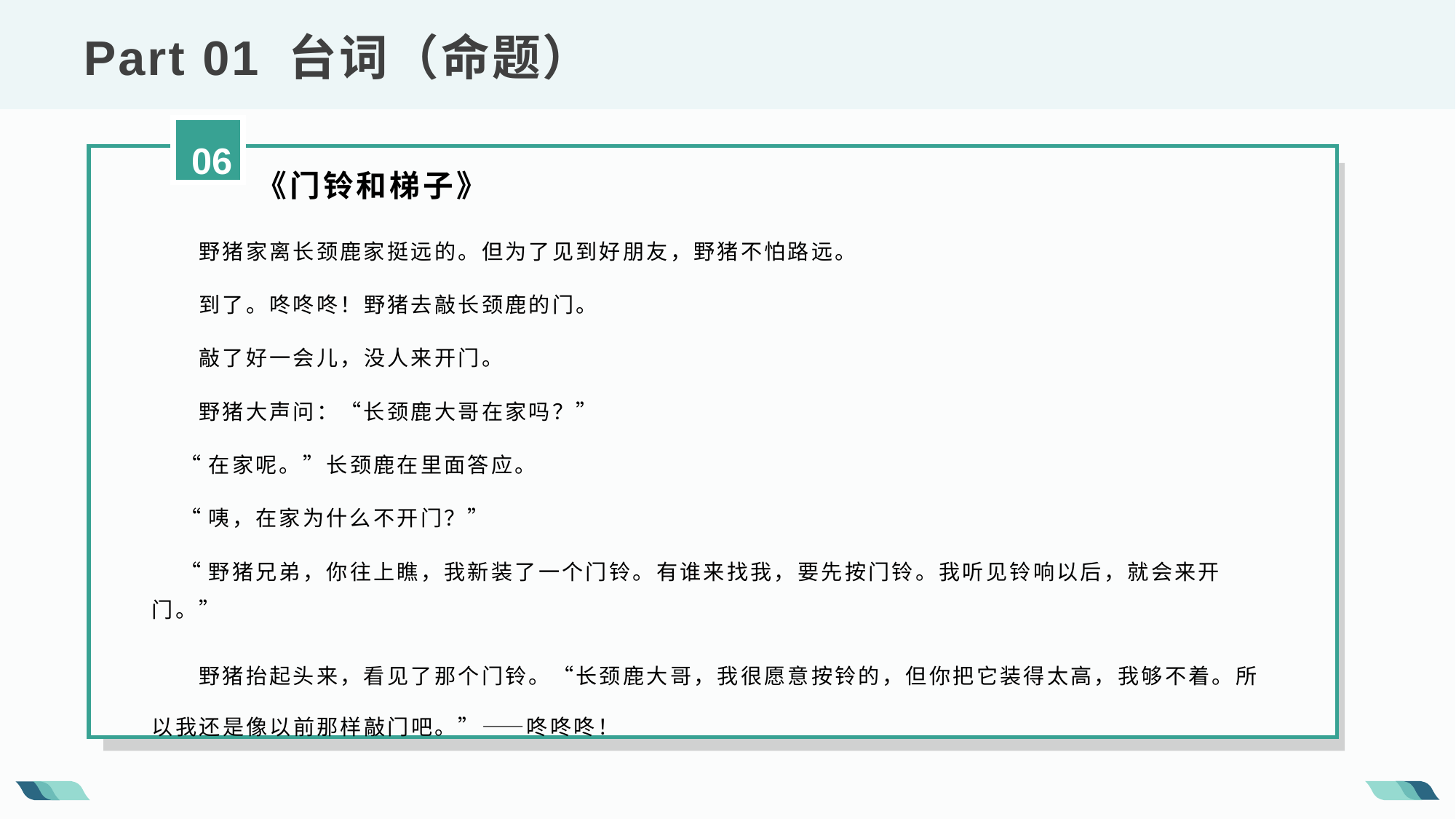

Part 01 台词（命题）

06
《门铃和梯子》

      野猪家离长颈鹿家挺远的。但为了见到好朋友，野猪不怕路远。
      到了。咚咚咚！野猪去敲长颈鹿的门。
      敲了好一会儿，没人来开门。
      野猪大声问：“长颈鹿大哥在家吗？”
    “在家呢。”长颈鹿在里面答应。
    “咦，在家为什么不开门？”
    “野猪兄弟，你往上瞧，我新装了一个门铃。有谁来找我，要先按门铃。我听见铃响以后，就会来开门。”
      野猪抬起头来，看见了那个门铃。“长颈鹿大哥，我很愿意按铃的，但你把它装得太高，我够不着。所以我还是像以前那样敲门吧。”——咚咚咚！